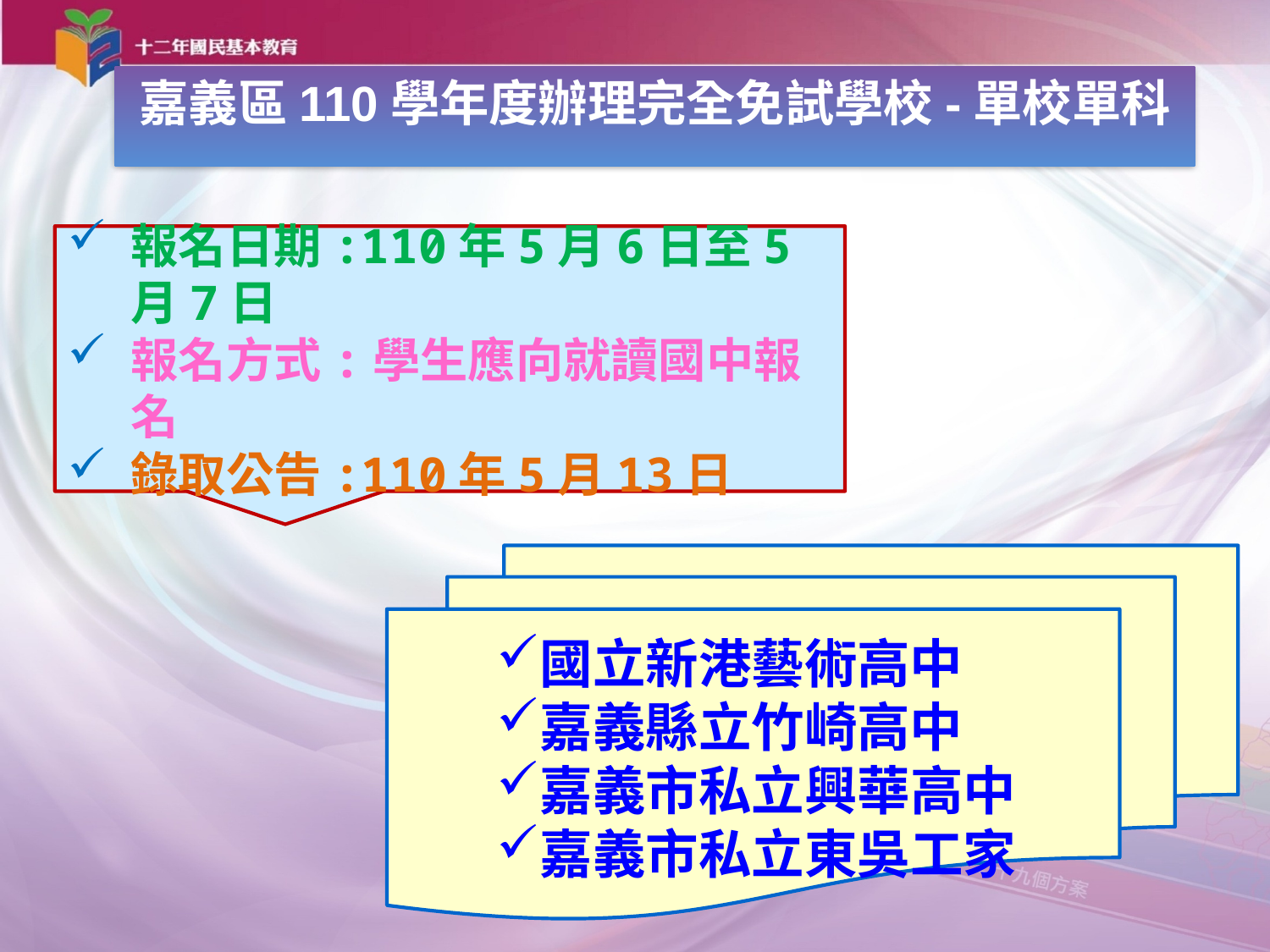

嘉義區110學年度辦理完全免試學校-單校單科
報名日期:110年5月6日至5月7日
報名方式:學生應向就讀國中報名
錄取公告:110年5月13日
國立新港藝術高中
嘉義縣立竹崎高中
嘉義市私立興華高中
嘉義市私立東吳工家